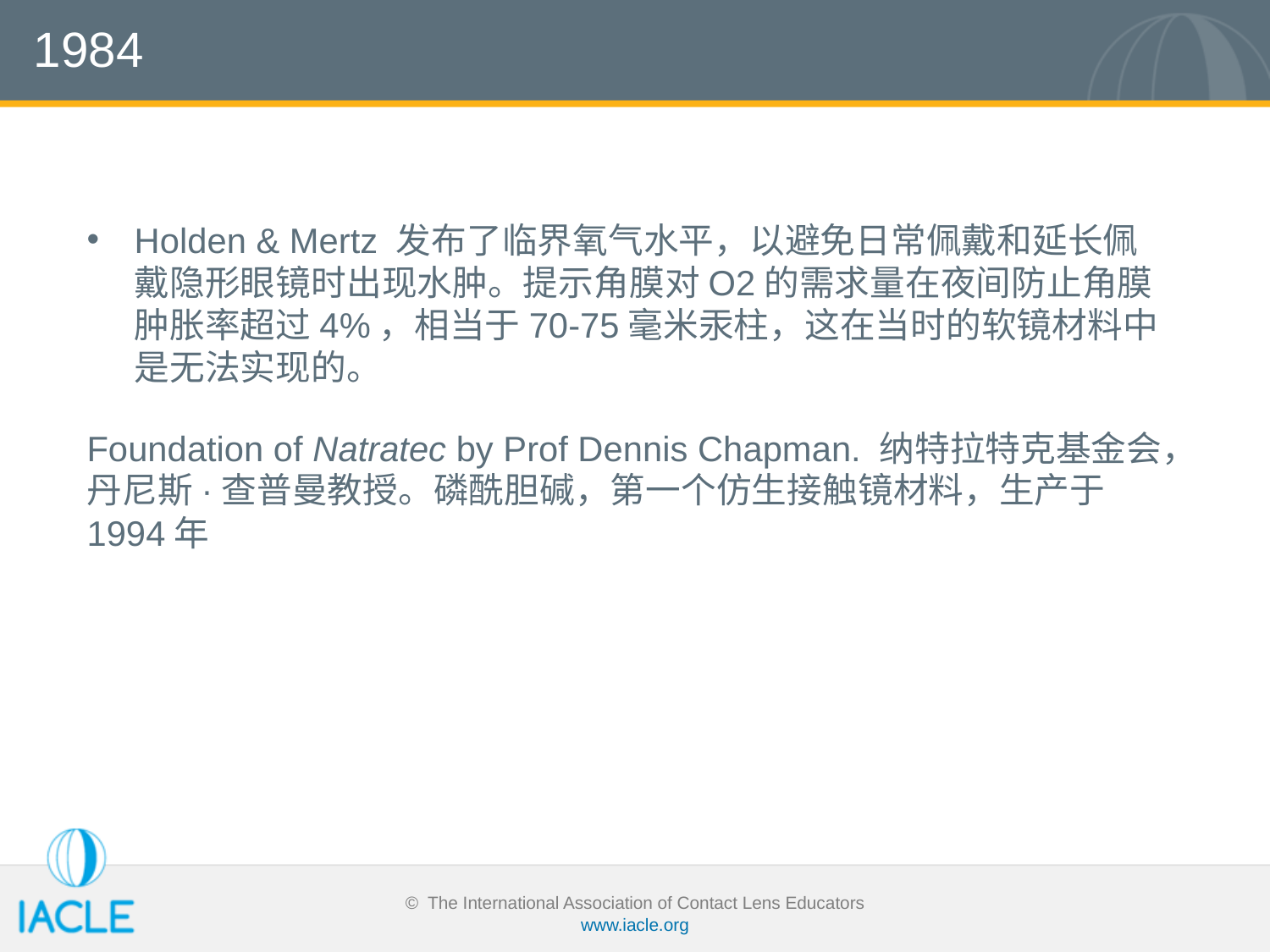

# 1984
Holden & Mertz 发布了临界氧气水平，以避免日常佩戴和延长佩戴隐形眼镜时出现水肿。提示角膜对O2的需求量在夜间防止角膜肿胀率超过4%，相当于70-75毫米汞柱，这在当时的软镜材料中是无法实现的。
Foundation of Natratec by Prof Dennis Chapman. 纳特拉特克基金会，丹尼斯·查普曼教授。磷酰胆碱，第一个仿生接触镜材料，生产于1994年